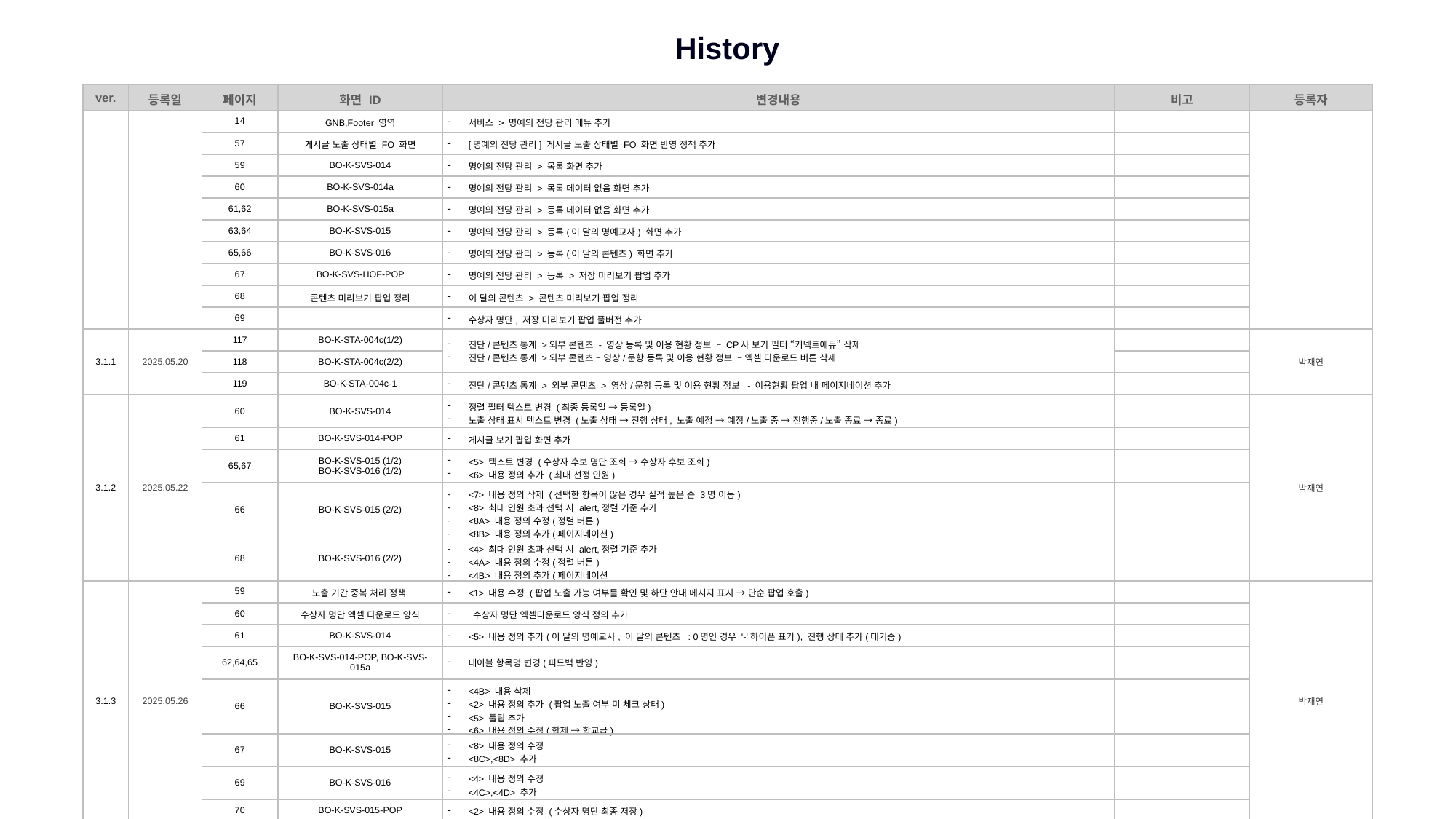

History
| ver. | 등록일 | 페이지 | 화면 ID | 변경내용 | 비고 | 등록자 |
| --- | --- | --- | --- | --- | --- | --- |
|  |  | 14 | GNB,Footer 영역 | 서비스 > 명예의 전당 관리 메뉴 추가 |  |  |
|  |  | 57 | 게시글 노출 상태별 FO 화면 | [명예의 전당 관리] 게시글 노출 상태별 FO 화면 반영 정책 추가 |  |  |
|  |  | 59 | BO-K-SVS-014 | 명예의 전당 관리 > 목록 화면 추가 |  |  |
|  |  | 60 | BO-K-SVS-014a | 명예의 전당 관리 > 목록 데이터 없음 화면 추가 |  |  |
|  |  | 61,62 | BO-K-SVS-015a | 명예의 전당 관리 > 등록 데이터 없음 화면 추가 |  |  |
|  |  | 63,64 | BO-K-SVS-015 | 명예의 전당 관리 > 등록(이 달의 명예교사) 화면 추가 |  |  |
|  |  | 65,66 | BO-K-SVS-016 | 명예의 전당 관리 > 등록(이 달의 콘텐츠) 화면 추가 |  |  |
|  |  | 67 | BO-K-SVS-HOF-POP | 명예의 전당 관리 > 등록 > 저장 미리보기 팝업 추가 |  |  |
|  |  | 68 | 콘텐츠 미리보기 팝업 정리 | 이 달의 콘텐츠 > 콘텐츠 미리보기 팝업 정리 |  |  |
|  |  | 69 |  | 수상자 명단, 저장 미리보기 팝업 풀버전 추가 |  |  |
| 3.1.1 | 2025.05.20 | 117 | BO-K-STA-004c(1/2) | 진단/콘텐츠 통계 >외부 콘텐츠 - 영상 등록 및 이용 현황 정보 – CP사 보기 필터 “커넥트에듀” 삭제 진단/콘텐츠 통계 >외부 콘텐츠 – 영상/문항 등록 및 이용 현황 정보 – 엑셀 다운로드 버튼 삭제 |  | 박재연 |
|  |  | 118 | BO-K-STA-004c(2/2) |  |  |  |
|  |  | 119 | BO-K-STA-004c-1 | 진단/콘텐츠 통계 > 외부 콘텐츠 > 영상/문항 등록 및 이용 현황 정보 - 이용현황 팝업 내 페이지네이션 추가 |  |  |
| 3.1.2 | 2025.05.22 | 60 | BO-K-SVS-014 | 정렬 필터 텍스트 변경 (최종 등록일 → 등록일) 노출 상태 표시 텍스트 변경 (노출 상태 → 진행 상태, 노출 예정 → 예정/노출 중 → 진행중/노출 종료 → 종료) |  | 박재연 |
|  |  | 61 | BO-K-SVS-014-POP | 게시글 보기 팝업 화면 추가 |  |  |
|  |  | 65,67 | BO-K-SVS-015 (1/2) BO-K-SVS-016 (1/2) | <5> 텍스트 변경 (수상자 후보 명단 조회 → 수상자 후보 조회) <6> 내용 정의 추가 (최대 선정 인원) |  |  |
|  |  | 66 | BO-K-SVS-015 (2/2) | <7> 내용 정의 삭제 (선택한 항목이 많은 경우 실적 높은 순 3명 이동) <8> 최대 인원 초과 선택 시 alert,정렬 기준 추가 <8A> 내용 정의 수정(정렬 버튼) <8B> 내용 정의 추가(페이지네이션) |  |  |
|  |  | 68 | BO-K-SVS-016 (2/2) | <4> 최대 인원 초과 선택 시 alert,정렬 기준 추가 <4A> 내용 정의 수정(정렬 버튼) <4B> 내용 정의 추가(페이지네이션 |  |  |
| 3.1.3 | 2025.05.26 | 59 | 노출 기간 중복 처리 정책 | <1> 내용 수정 (팝업 노출 가능 여부를 확인 및 하단 안내 메시지 표시 → 단순 팝업 호출) |  | 박재연 |
|  |  | 60 | 수상자 명단 엑셀 다운로드 양식 | 수상자 명단 엑셀다운로드 양식 정의 추가 |  |  |
|  |  | 61 | BO-K-SVS-014 | <5> 내용 정의 추가(이 달의 명예교사, 이 달의 콘텐츠 : 0명인 경우 '-'하이픈 표기), 진행 상태 추가(대기중) |  |  |
|  |  | 62,64,65 | BO-K-SVS-014-POP, BO-K-SVS-015a | 테이블 항목명 변경(피드백 반영) |  |  |
|  |  | 66 | BO-K-SVS-015 | <4B> 내용 삭제 <2> 내용 정의 추가 (팝업 노출 여부 미 체크 상태) <5> 툴팁 추가 <6> 내용 정의 수정(학제 → 학교급) |  |  |
|  |  | 67 | BO-K-SVS-015 | <8> 내용 정의 수정 <8C>,<8D> 추가 |  |  |
|  |  | 69 | BO-K-SVS-016 | <4> 내용 정의 수정 <4C>,<4D> 추가 |  |  |
|  |  | 70 | BO-K-SVS-015-POP | <2> 내용 정의 수정 (수상자 명단 최종 저장) |  |  |